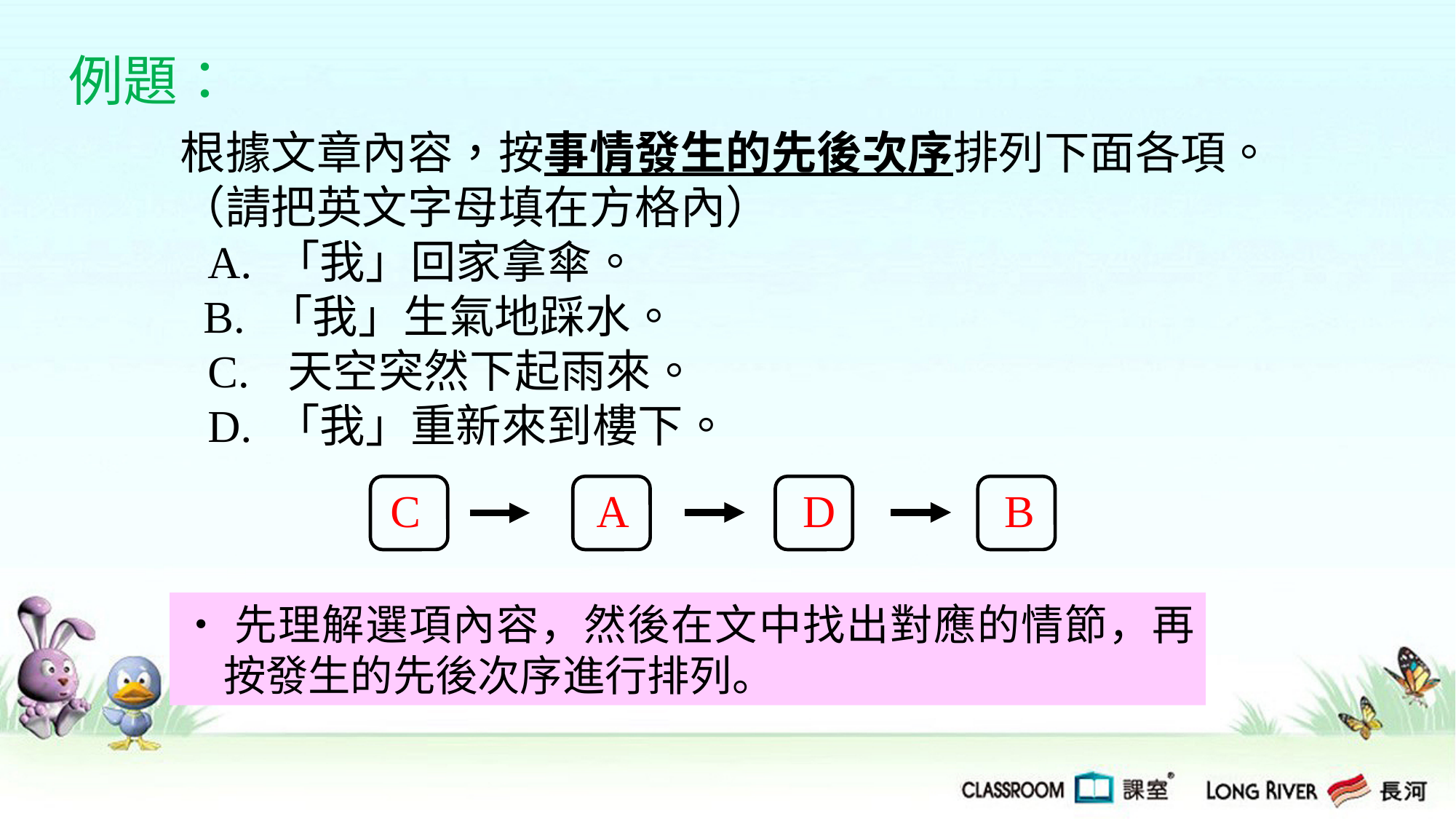

例題：
根據文章內容，按事情發生的先後次序排列下面各項。（請把英文字母填在方格內）
 A. 「我」回家拿傘。
  B. 「我」生氣地踩水。
 C. 天空突然下起雨來。
 D. 「我」重新來到樓下。

C
A
D

B

‧先理解選項內容，然後在文中找出對應的情節，再按發生的先後次序進行排列。